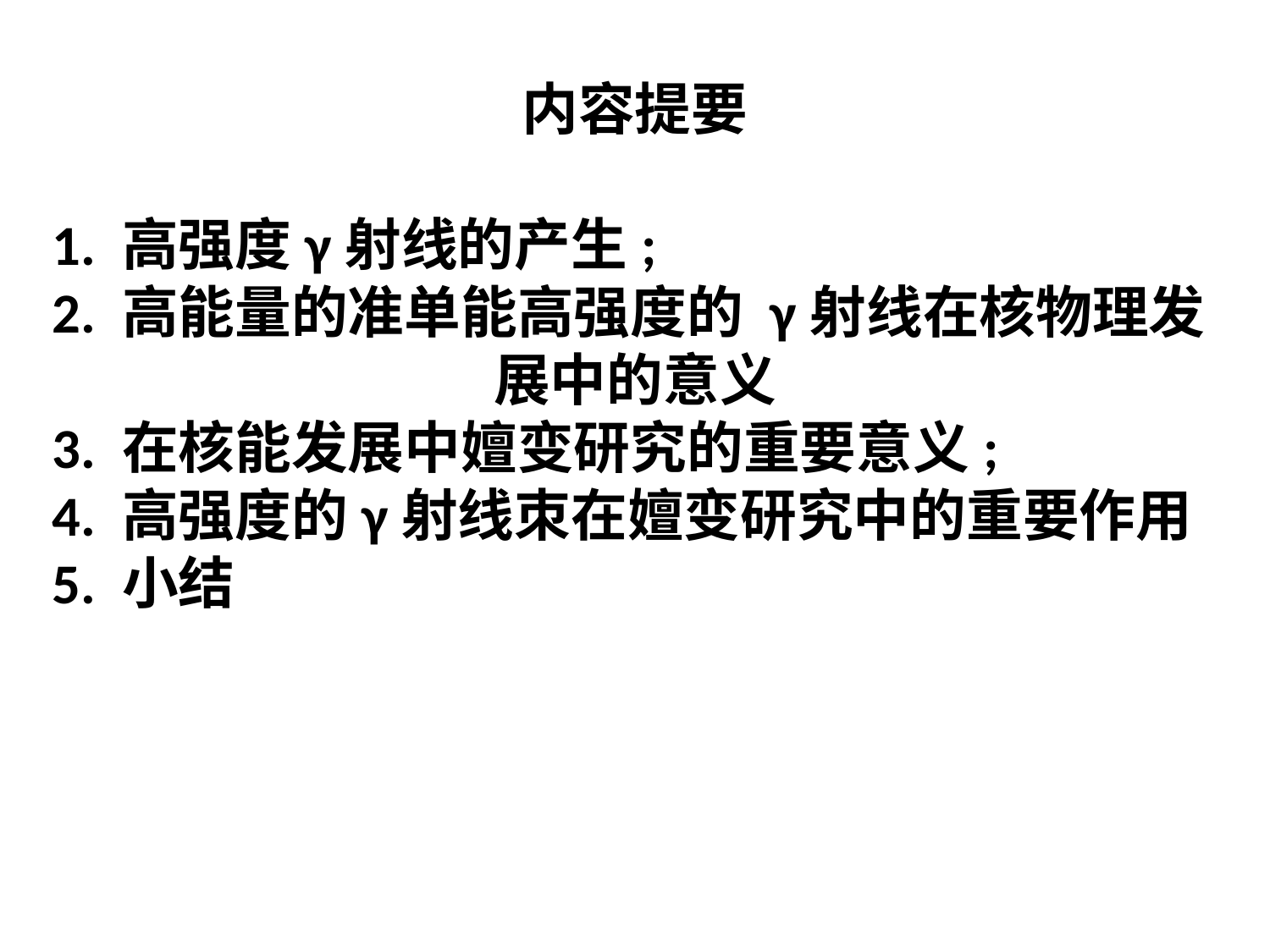

内容提要

1. 高强度γ射线的产生;
2. 高能量的准单能高强度的 γ射线在核物理发
展中的意义
3. 在核能发展中嬗变研究的重要意义;
4. 高强度的γ射线朿在嬗变研究中的重要作用
5. 小结